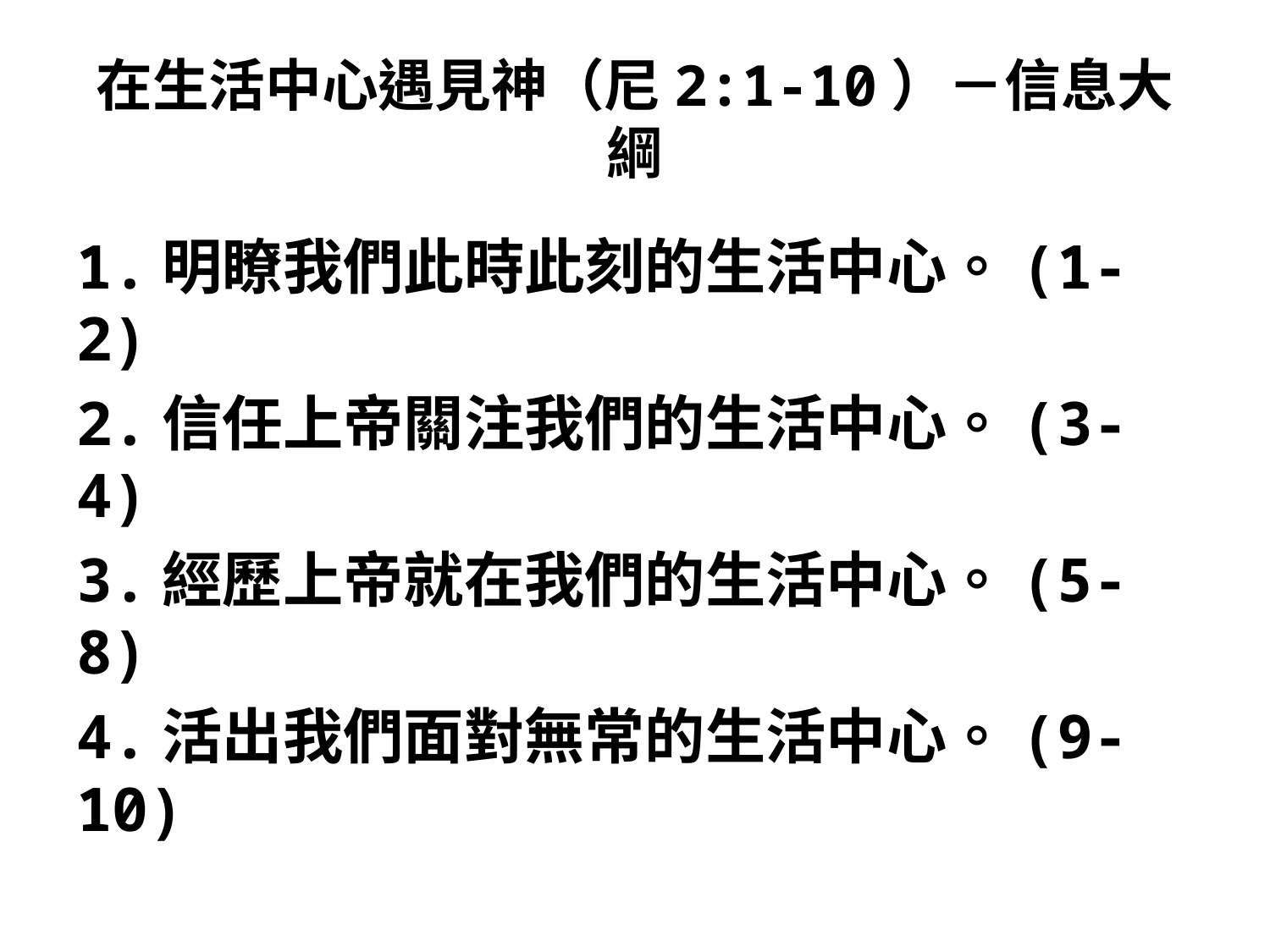

# 在生活中心遇見神（尼2:1-10）－信息大綱
1.明瞭我們此時此刻的生活中心。(1-2)
2.信任上帝關注我們的生活中心。(3-4)
3.經歷上帝就在我們的生活中心。(5-8)
4.活出我們面對無常的生活中心。(9-10)